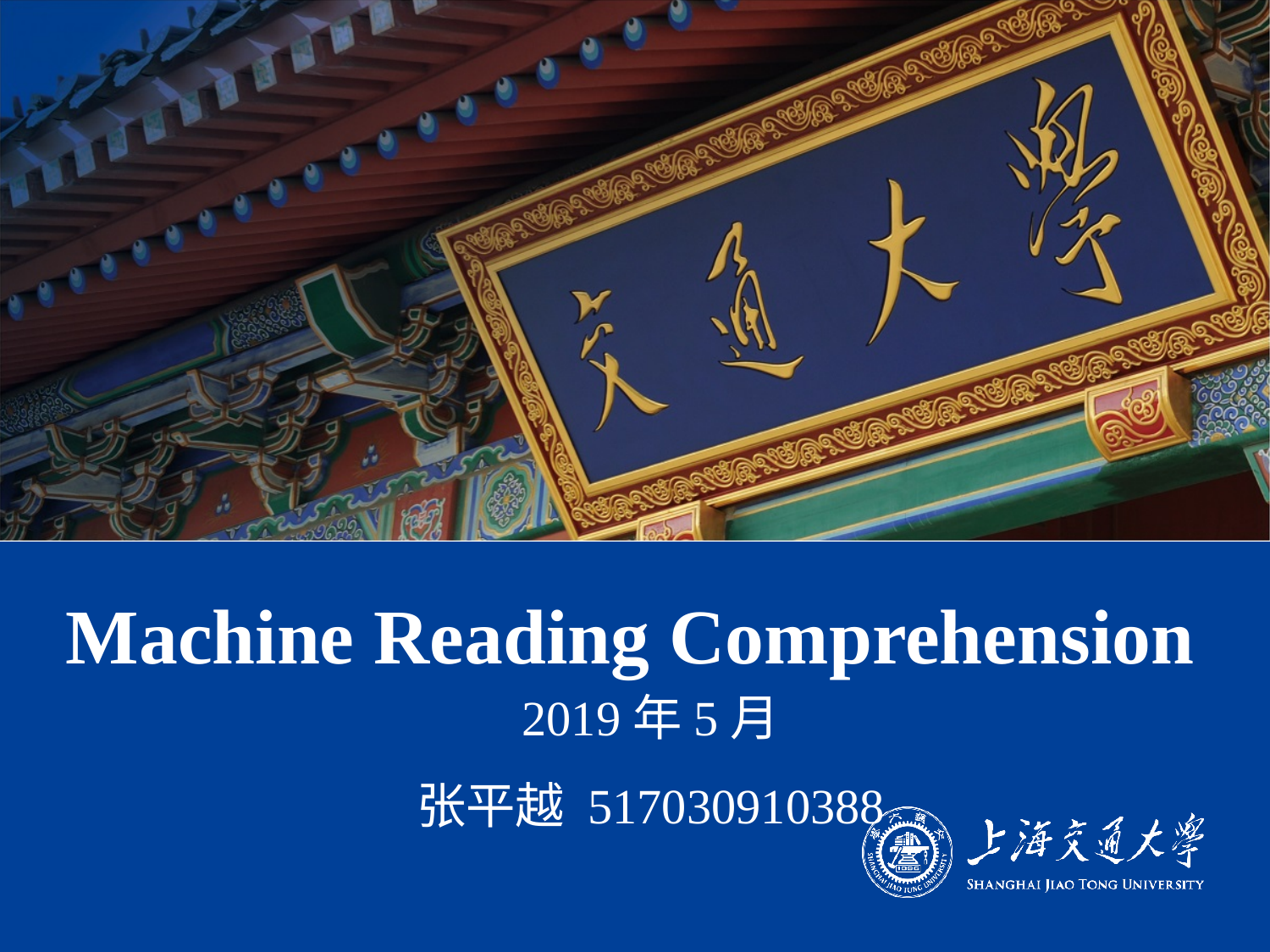

# Machine Reading Comprehension
2019年5月
张平越 517030910388